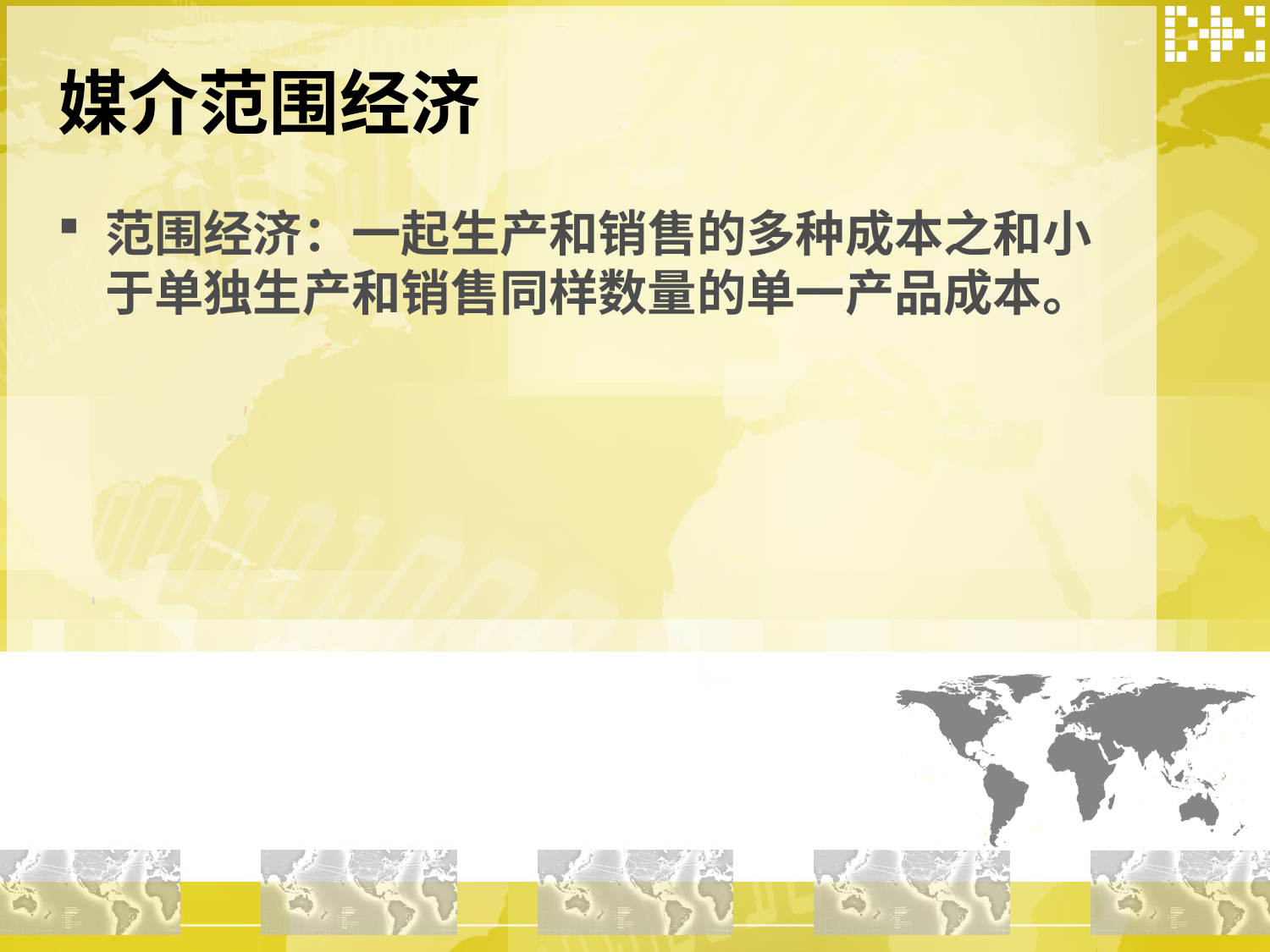

# 媒介范围经济
范围经济：一起生产和销售的多种成本之和小于单独生产和销售同样数量的单一产品成本。

74